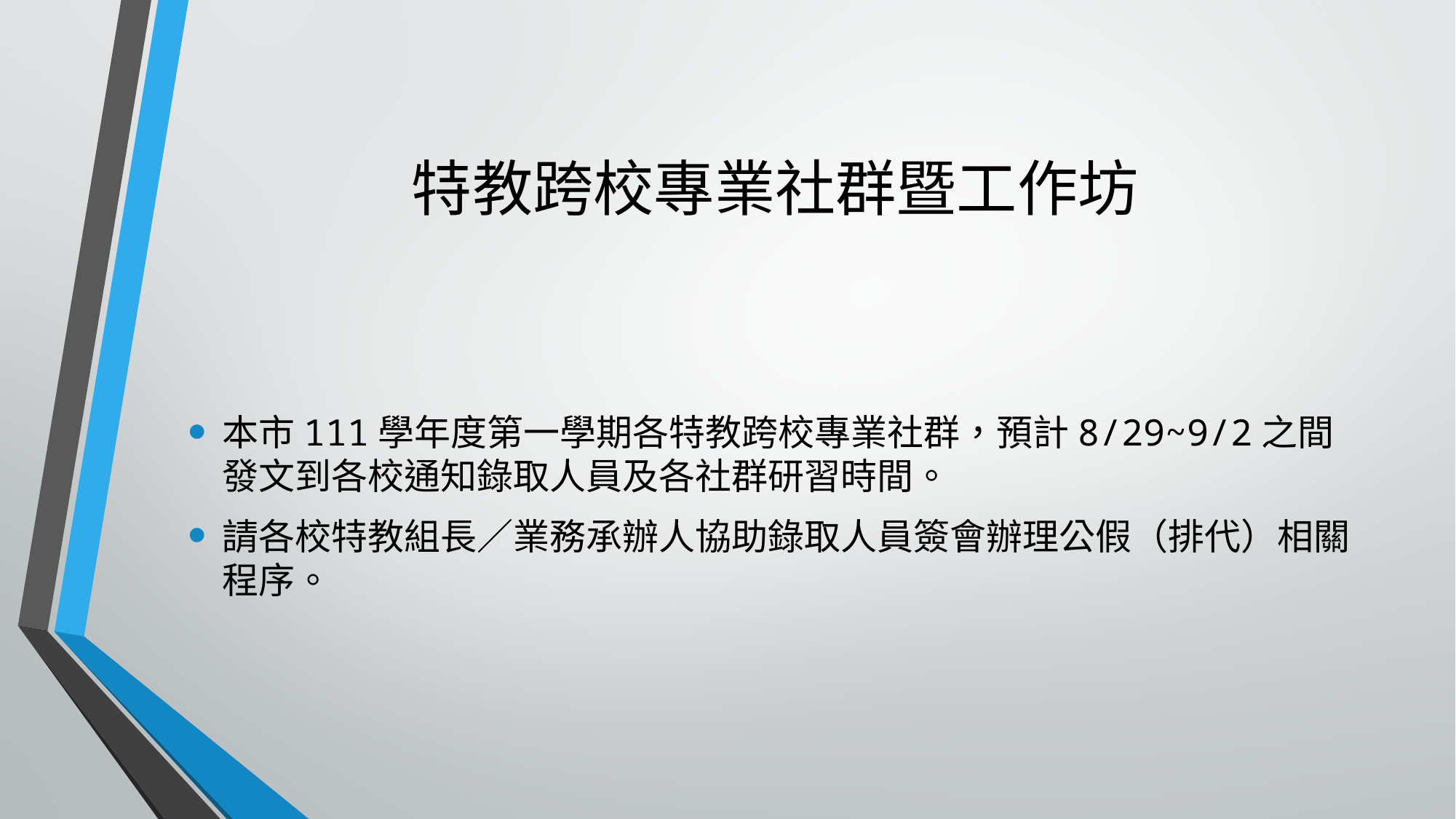

# 特教跨校專業社群暨工作坊
本市111學年度第一學期各特教跨校專業社群，預計8/29~9/2之間發文到各校通知錄取人員及各社群研習時間。
請各校特教組長／業務承辦人協助錄取人員簽會辦理公假（排代）相關程序。